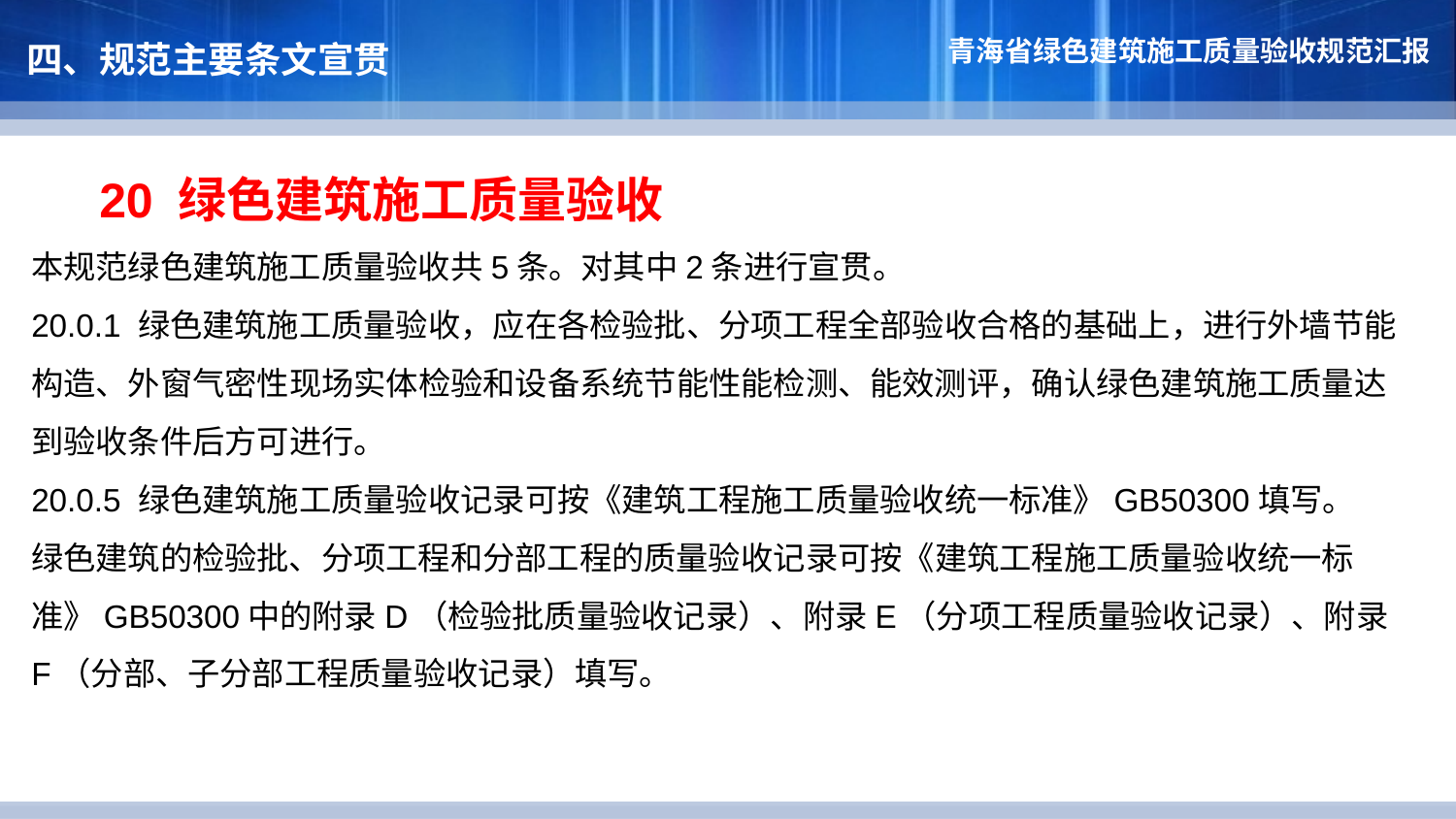

四、规范主要条文宣贯
     20 绿色建筑施工质量验收
本规范绿色建筑施工质量验收共5条。对其中2条进行宣贯。
20.0.1 绿色建筑施工质量验收，应在各检验批、分项工程全部验收合格的基础上，进行外墙节能构造、外窗气密性现场实体检验和设备系统节能性能检测、能效测评，确认绿色建筑施工质量达到验收条件后方可进行。
20.0.5 绿色建筑施工质量验收记录可按《建筑工程施工质量验收统一标准》GB50300填写。
绿色建筑的检验批、分项工程和分部工程的质量验收记录可按《建筑工程施工质量验收统一标准》GB50300中的附录D（检验批质量验收记录）、附录E（分项工程质量验收记录）、附录F（分部、子分部工程质量验收记录）填写。